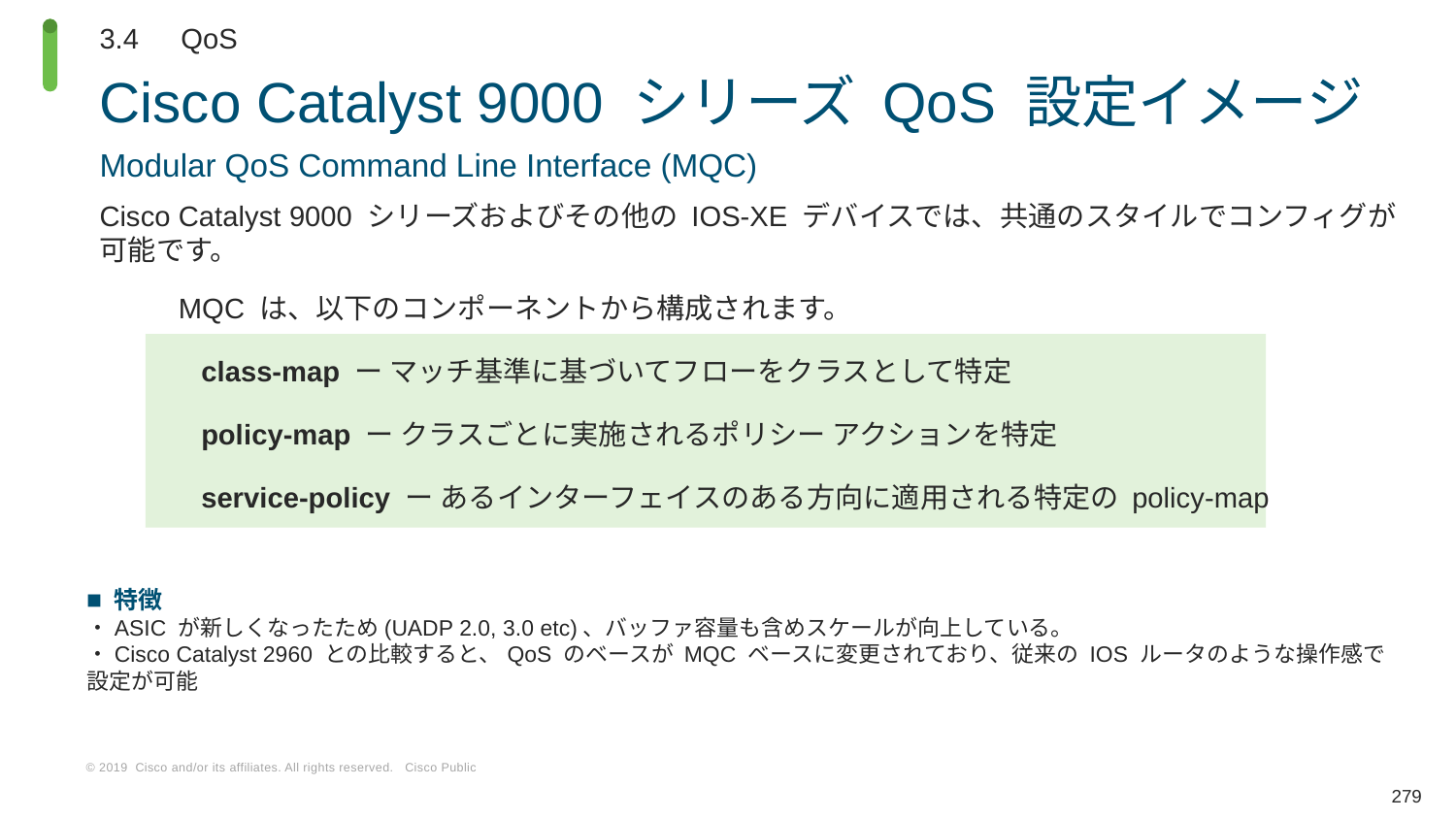

3.4　QoS
# Cisco Catalyst 9000 シリーズ QoS 設定イメージ
Modular QoS Command Line Interface (MQC)
Cisco Catalyst 9000 シリーズおよびその他の IOS-XE デバイスでは、共通のスタイルでコンフィグが可能です。
MQC は、以下のコンポーネントから構成されます。
class-map ー マッチ基準に基づいてフローをクラスとして特定
policy-map ー クラスごとに実施されるポリシー アクションを特定
service-policy ー あるインターフェイスのある方向に適用される特定の policy-map

特徴
・ASIC が新しくなったため(UADP 2.0, 3.0 etc)、バッファ容量も含めスケールが向上している。
・Cisco Catalyst 2960 との比較すると、QoS のベースが MQC ベースに変更されており、従来の IOS ルータのような操作感で設定が可能
279